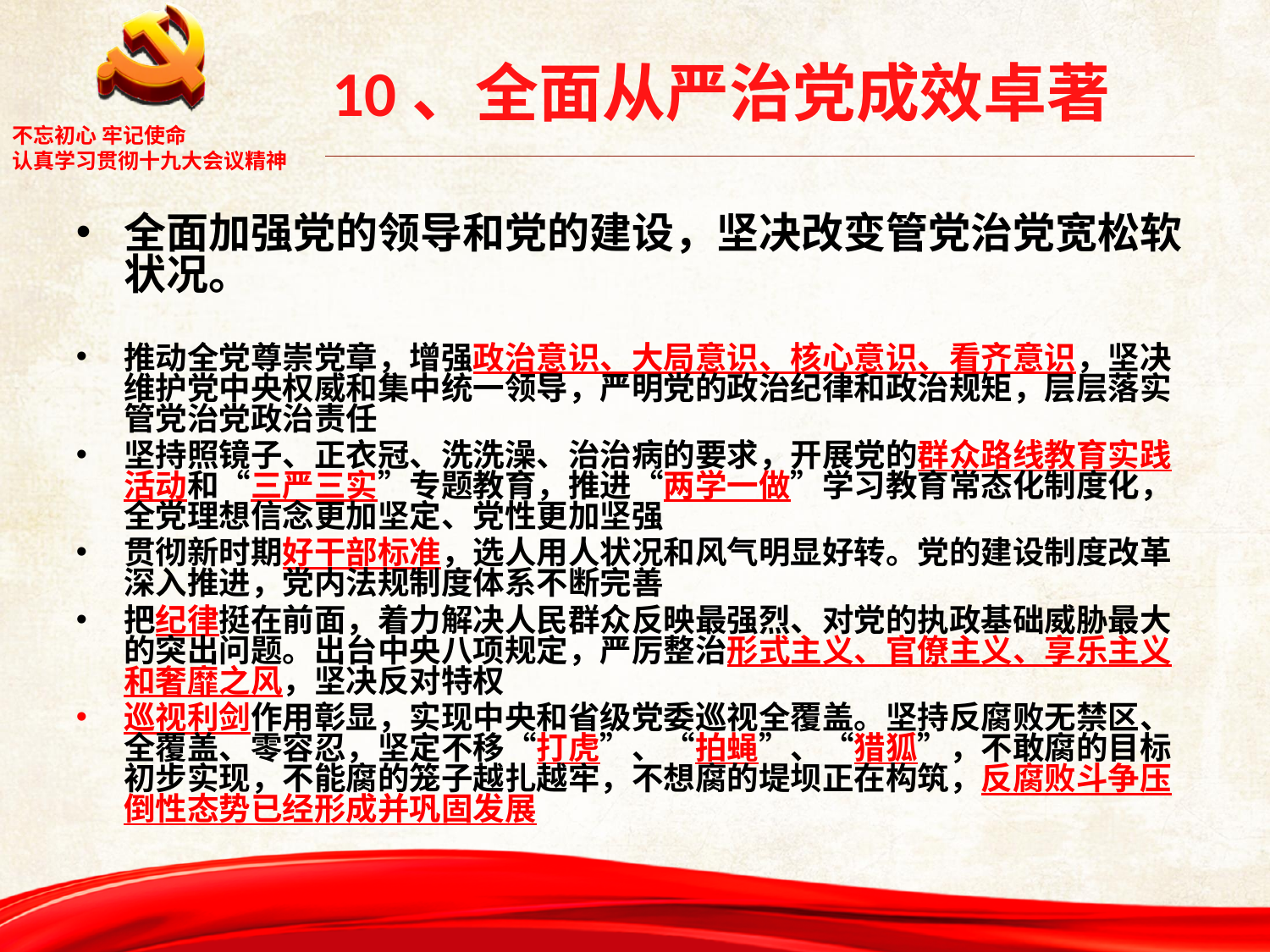

10、全面从严治党成效卓著
全面加强党的领导和党的建设，坚决改变管党治党宽松软状况。

推动全党尊崇党章，增强政治意识、大局意识、核心意识、看齐意识，坚决维护党中央权威和集中统一领导，严明党的政治纪律和政治规矩，层层落实管党治党政治责任
坚持照镜子、正衣冠、洗洗澡、治治病的要求，开展党的群众路线教育实践活动和“三严三实”专题教育，推进“两学一做”学习教育常态化制度化，全党理想信念更加坚定、党性更加坚强
贯彻新时期好干部标准，选人用人状况和风气明显好转。党的建设制度改革深入推进，党内法规制度体系不断完善
把纪律挺在前面，着力解决人民群众反映最强烈、对党的执政基础威胁最大的突出问题。出台中央八项规定，严厉整治形式主义、官僚主义、享乐主义和奢靡之风，坚决反对特权
巡视利剑作用彰显，实现中央和省级党委巡视全覆盖。坚持反腐败无禁区、全覆盖、零容忍，坚定不移“打虎”、“拍蝇”、“猎狐”，不敢腐的目标初步实现，不能腐的笼子越扎越牢，不想腐的堤坝正在构筑，反腐败斗争压倒性态势已经形成并巩固发展
19